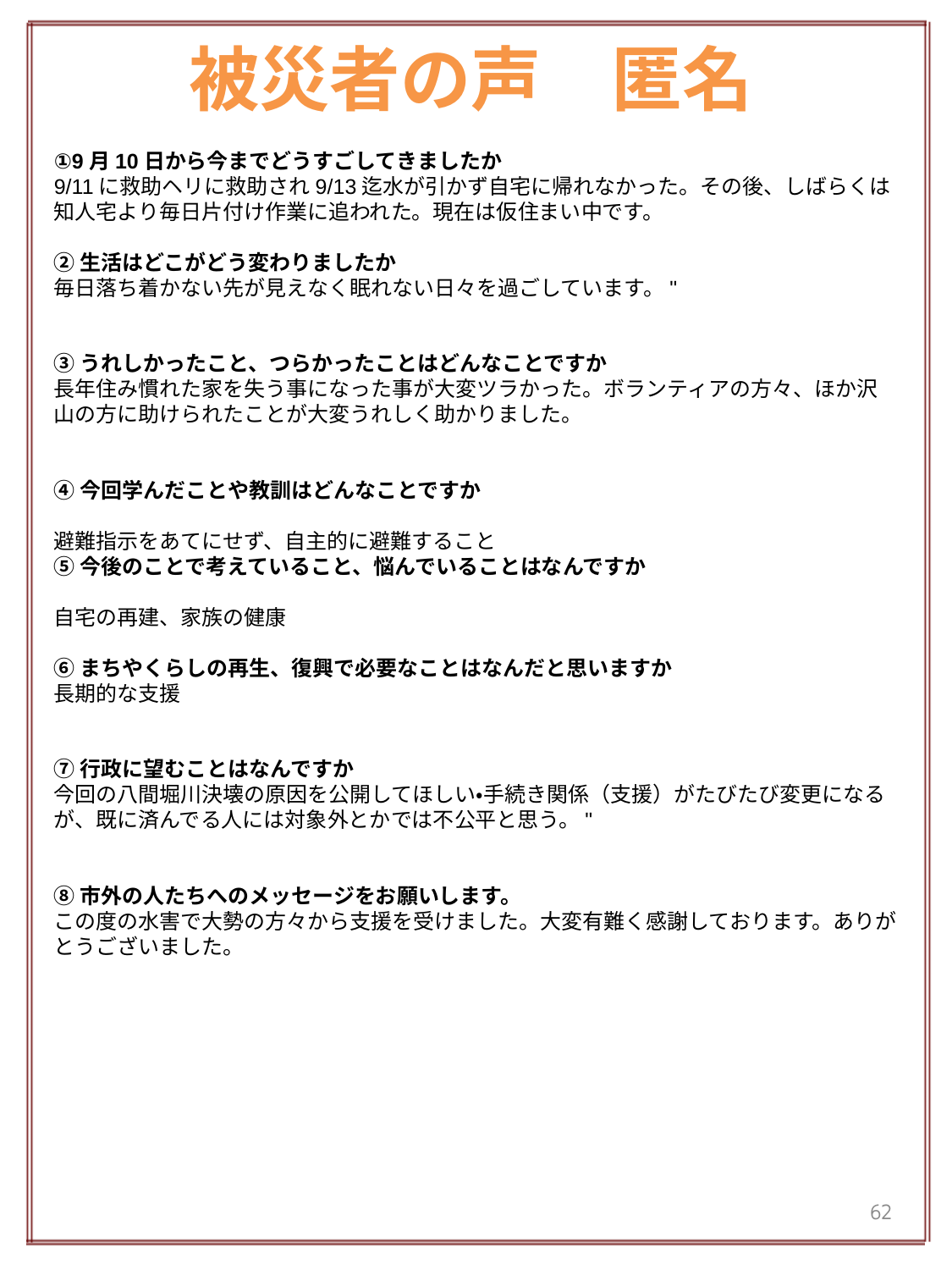

# 被災者の声　匿名
①9月10日から今までどうすごしてきましたか
9/11に救助ヘリに救助され9/13迄水が引かず自宅に帰れなかった。その後、しばらくは知人宅より毎日片付け作業に追われた。現在は仮住まい中です。

②生活はどこがどう変わりましたか
毎日落ち着かない先が見えなく眠れない日々を過ごしています。"

③うれしかったこと、つらかったことはどんなことですか
長年住み慣れた家を失う事になった事が大変ツラかった。ボランティアの方々、ほか沢山の方に助けられたことが大変うれしく助かりました。

④今回学んだことや教訓はどんなことですか

避難指示をあてにせず、自主的に避難すること
⑤今後のことで考えていること、悩んでいることはなんですか

自宅の再建、家族の健康

⑥まちやくらしの再生、復興で必要なことはなんだと思いますか
長期的な支援

⑦行政に望むことはなんですか
今回の八間堀川決壊の原因を公開してほしい・手続き関係（支援）がたびたび変更になるが、既に済んでる人には対象外とかでは不公平と思う。"

⑧市外の人たちへのメッセージをお願いします。
この度の水害で大勢の方々から支援を受けました。大変有難く感謝しております。ありがとうございました。

62